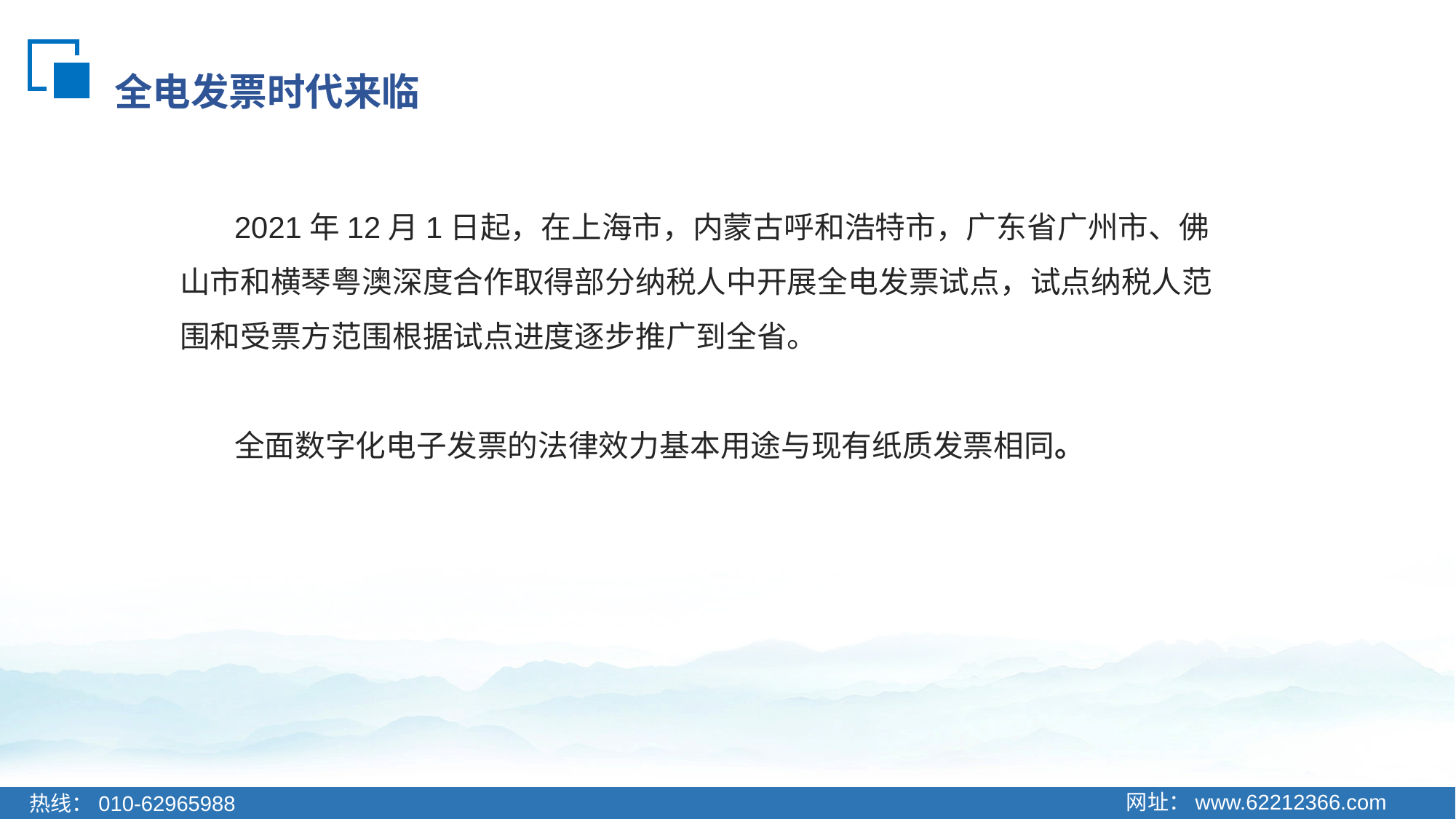

# 全电发票时代来临
2021年12月1日起，在上海市，内蒙古呼和浩特市，广东省广州市、佛山市和横琴粤澳深度合作取得部分纳税人中开展全电发票试点，试点纳税人范围和受票方范围根据试点进度逐步推广到全省。

全面数字化电子发票的法律效力基本用途与现有纸质发票相同。
网址：www.62212366.com
热线：010-62965988
网址：www.62212366.com

热线：010-62965988